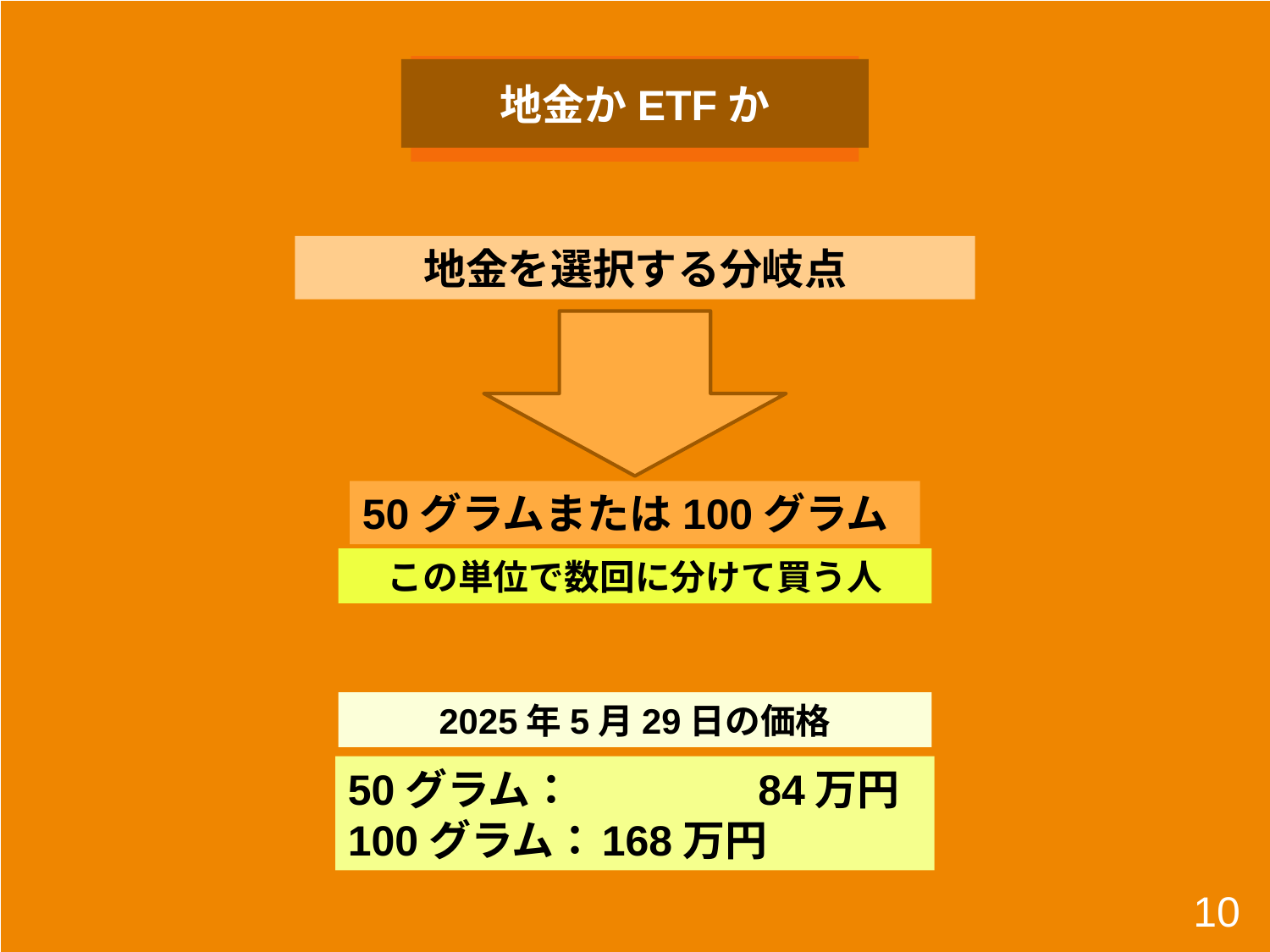

地金かETFか
地金を選択する分岐点

50グラムまたは100グラム
この単位で数回に分けて買う人
2025年5月29日の価格
50グラム：		  84万円
100グラム：	168万円
10